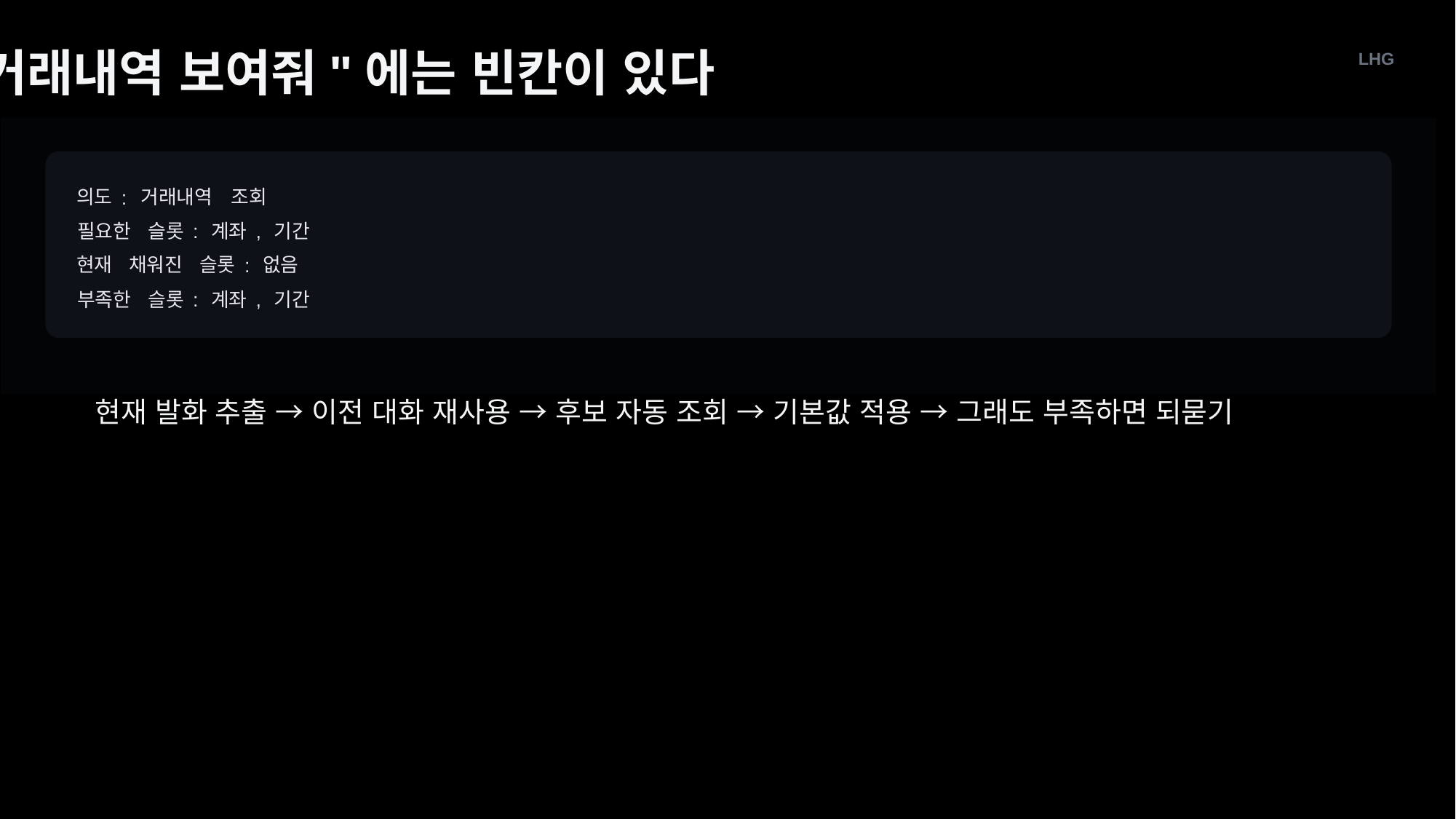

"거래내역 보여줘"에는 빈칸이 있다
LHG

의도
거래내역
조회
:

필요한
슬롯
계좌
기간

:
,
현재
채워진
슬롯
없음

:
부족한
슬롯
계좌
기간

:
,
현재 발화 추출 → 이전 대화 재사용 → 후보 자동 조회 → 기본값 적용 → 그래도 부족하면 되묻기